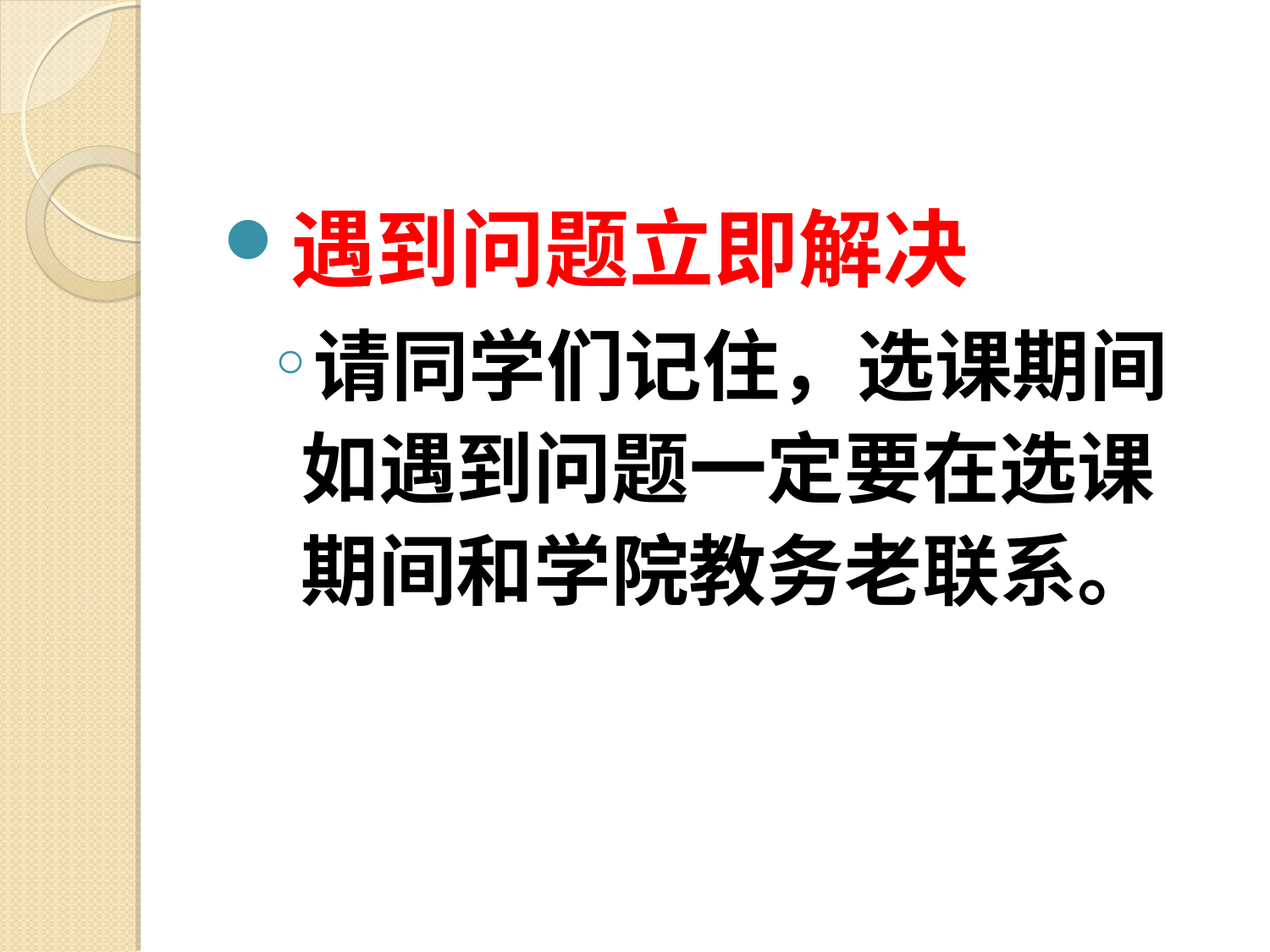

遇到问题立即解决
请同学们记住，选课期间如遇到问题一定要在选课期间和学院教务老联系。